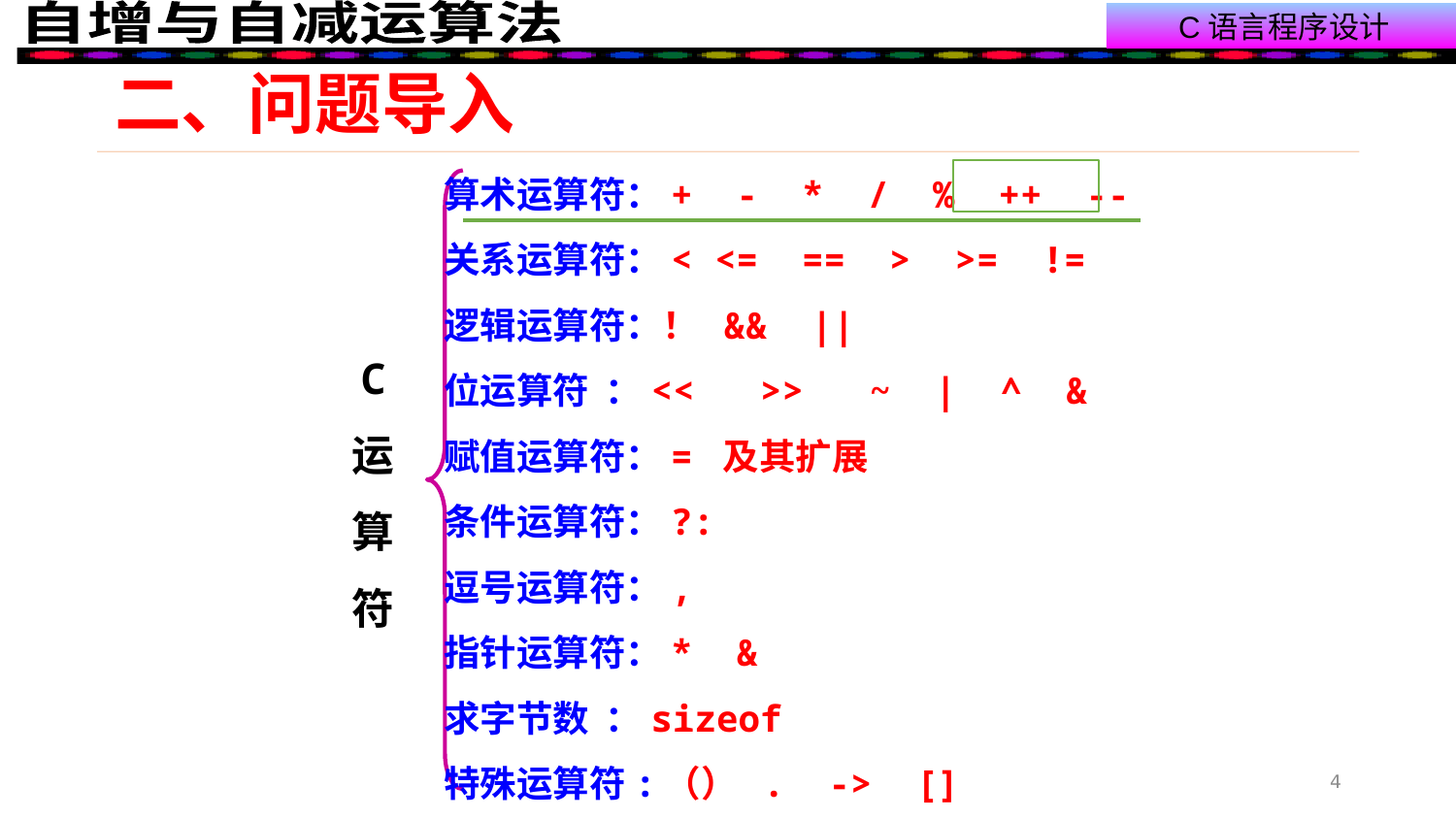

# 二、问题导入
算术运算符：+  -  *  /  %  ++  --
关系运算符：< <=  ==  >  >=  !=
逻辑运算符：！  &&  ||
位运算符  ：<<   >>   ~  |  ^  &
赋值运算符：= 及其扩展
条件运算符：?:
逗号运算符：,
指针运算符：*  &
求字节数  ：sizeof
特殊运算符:（）  .  ->  []

C
运
算
符
4